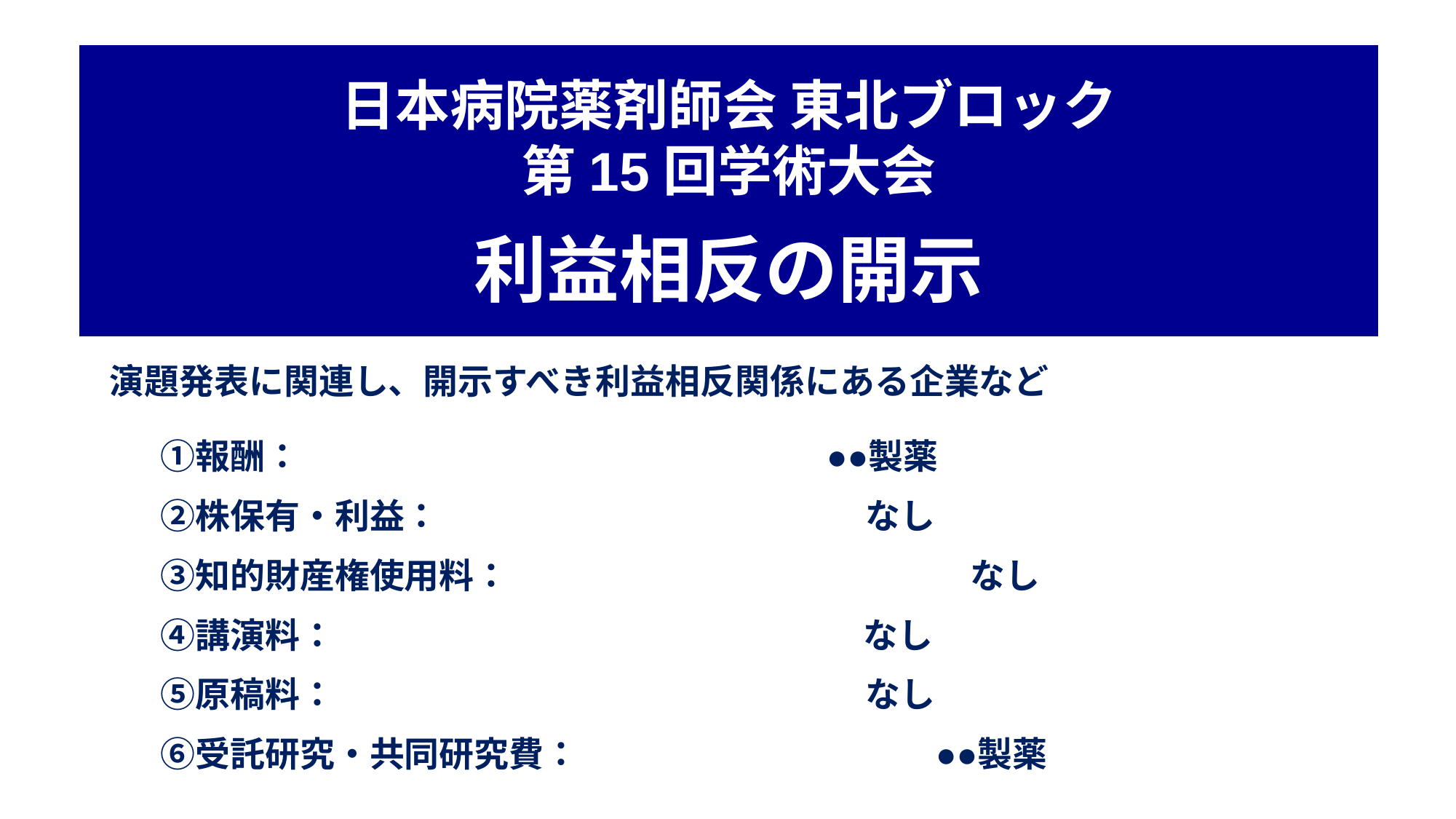

日本病院薬剤師会 東北ブロック
第15回学術大会

利益相反の開示
 演題発表に関連し、開示すべき利益相反関係にある企業など

　　①報酬：				　　 　　●●製薬
　　②株保有・利益：				　　 なし
　　③知的財産権使用料：		   	 　　　　　なし
　　④講演料：				      	        なし
　　⑤原稿料：					　　 なし
　　⑥受託研究・共同研究費：		　　　　 ●●製薬